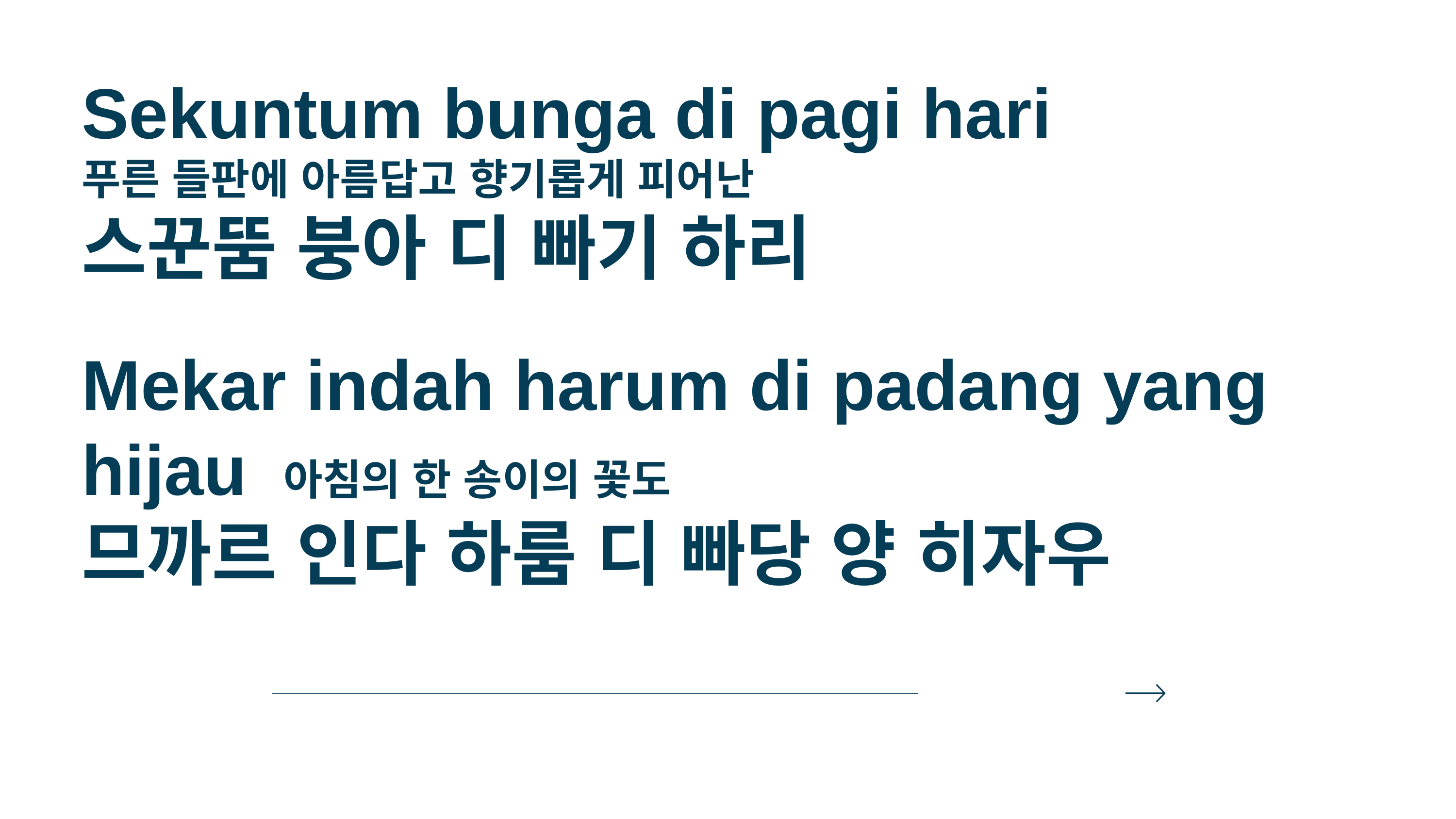

Sekuntum bunga di pagi hari
푸른 들판에 아름답고 향기롭게 피어난
스꾼뚬 붕아 디 빠기 하리

Mekar indah harum di padang yang hijau 아침의 한 송이의 꽃도
므까르 인다 하룸 디 빠당 양 히자우